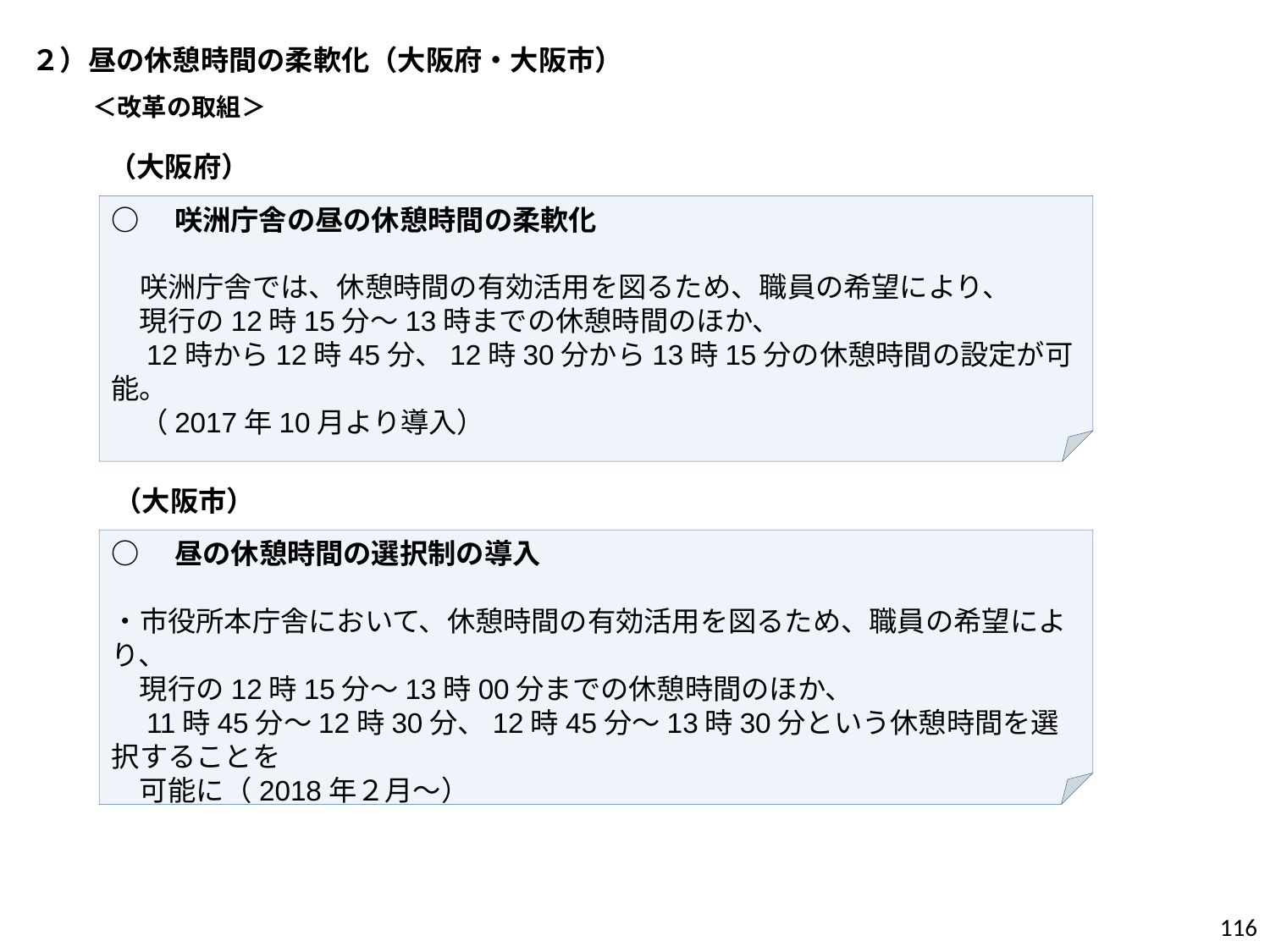

２）昼の休憩時間の柔軟化（大阪府・大阪市）
＜改革の取組＞
（大阪府）
○　咲洲庁舎の昼の休憩時間の柔軟化

　咲洲庁舎では、休憩時間の有効活用を図るため、職員の希望により、
　現行の12時15分～13時までの休憩時間のほか、
　12時から12時45分、12時30分から13時15分の休憩時間の設定が可能。
　（2017年10月より導入）
（大阪市）
○　昼の休憩時間の選択制の導入

・市役所本庁舎において、休憩時間の有効活用を図るため、職員の希望により、
　現行の12時15分～13時00分までの休憩時間のほか、
　11時45分～12時30分、12時45分～13時30分という休憩時間を選択することを
　可能に（2018年２月～）
116